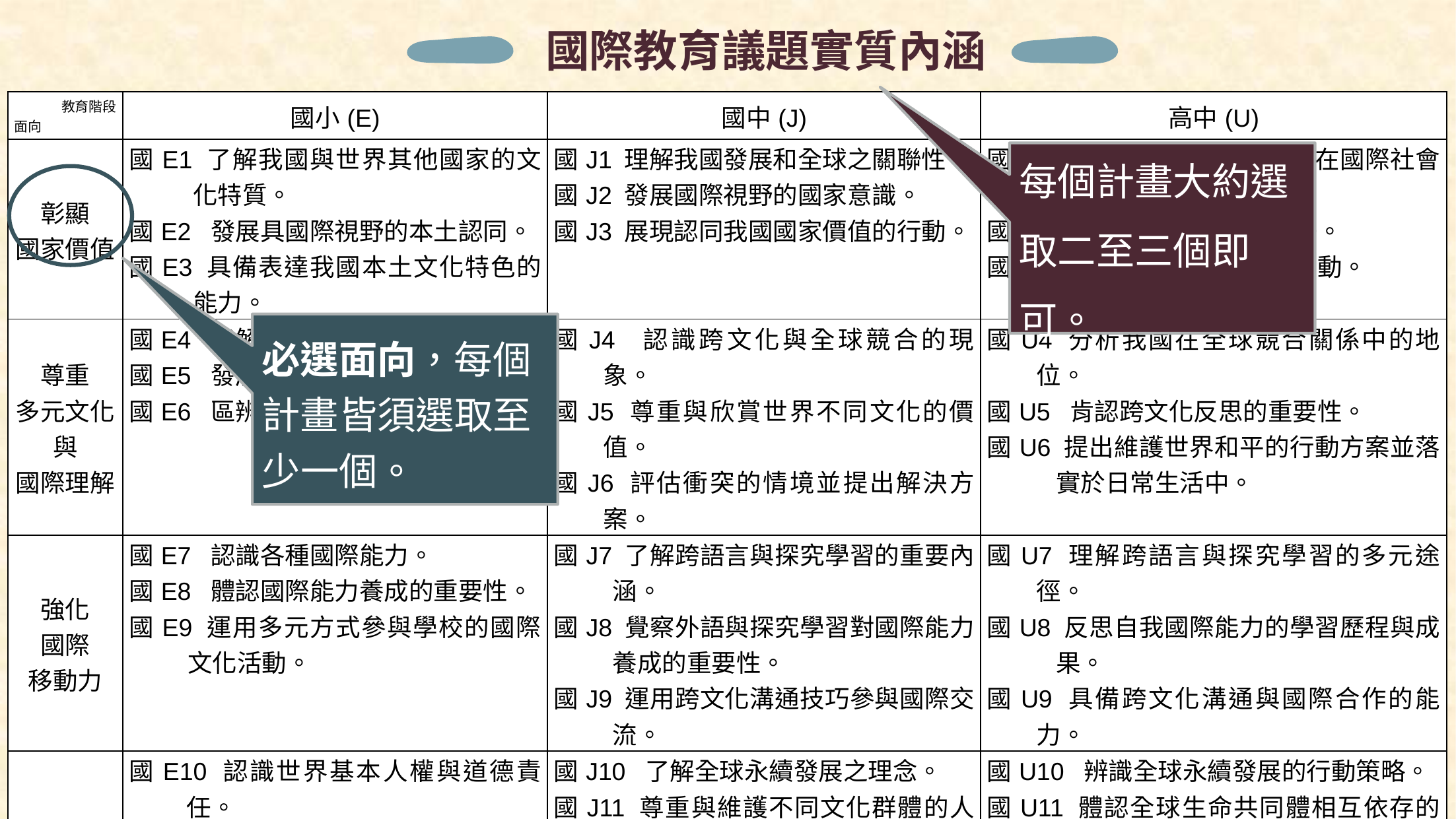

國際教育議題實質內涵

| 教育階段 面向 | 國小(E) | 國中(J) | 高中(U) |
| --- | --- | --- | --- |
| 彰顯 國家價值 | 國E1 了解我國與世界其他國家的文化特質。 國E2 發展具國際視野的本土認同。 國E3 具備表達我國本土文化特色的能力。 | 國J1 理解我國發展和全球之關聯性。 國J2 發展國際視野的國家意識。 國J3 展現認同我國國家價值的行動。 | 國U1 從歷史脈絡中理解我國在國際社會的角色與處境。 國U2 肯認自己對國家的責任。 國U3 參與我國永續發展的行動。 |
| 尊重 多元文化與 國際理解 | 國E4 了解國際文化的多樣性。 國E5 發展學習不同文化的意願。 國E6 區辨衝突與和平的特質。 | 國J4 認識跨文化與全球競合的現象。 國J5 尊重與欣賞世界不同文化的價值。 國J6 評估衝突的情境並提出解決方案。 | 國U4 分析我國在全球競合關係中的地位。 國U5 肯認跨文化反思的重要性。 國U6 提出維護世界和平的行動方案並落實於日常生活中。 |
| 強化 國際 移動力 | 國E7 認識各種國際能力。 國E8 體認國際能力養成的重要性。 國E9 運用多元方式參與學校的國際文化活動。 | 國J7 了解跨語言與探究學習的重要內涵。 國J8 覺察外語與探究學習對國際能力養成的重要性。 國J9 運用跨文化溝通技巧參與國際交流。 | 國U7 理解跨語言與探究學習的多元途徑。 國U8 反思自我國際能力的學習歷程與成果。 國U9 具備跨文化溝通與國際合作的能力。 |
| 善盡全球 公民責任 | 國E10 認識世界基本人權與道德責任。 國E11 體會國際弱勢者的現象與處境。 國E12 觀察生活中的全球議題，並構思生活行動策略。 | 國J10 了解全球永續發展之理念。 國J11 尊重與維護不同文化群體的人權與尊嚴。 國J12 探索全球議題，並構思永續發展的在地行動方案。 | 國U10 辨識全球永續發展的行動策略。 國U11 體認全球生命共同體相互依存的重要性。 國U12 發展解決全球議題方案與評價行動的能力。 |
每個計畫大約選取二至三個即可。

必選面向，每個計畫皆須選取至少一個。